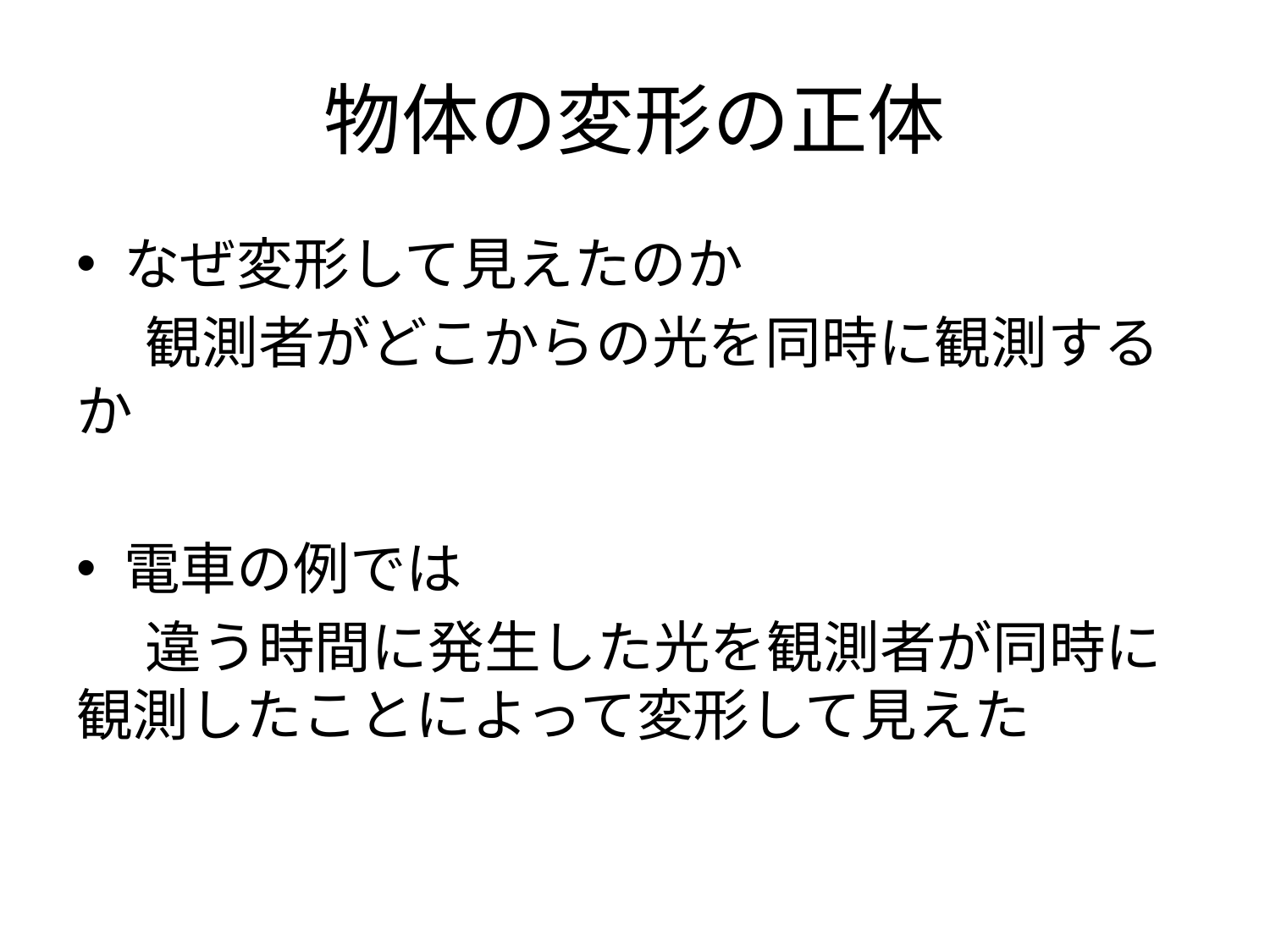

# 物体の変形の正体
なぜ変形して見えたのか
　 観測者がどこからの光を同時に観測するか

電車の例では
　 違う時間に発生した光を観測者が同時に観測したことによって変形して見えた